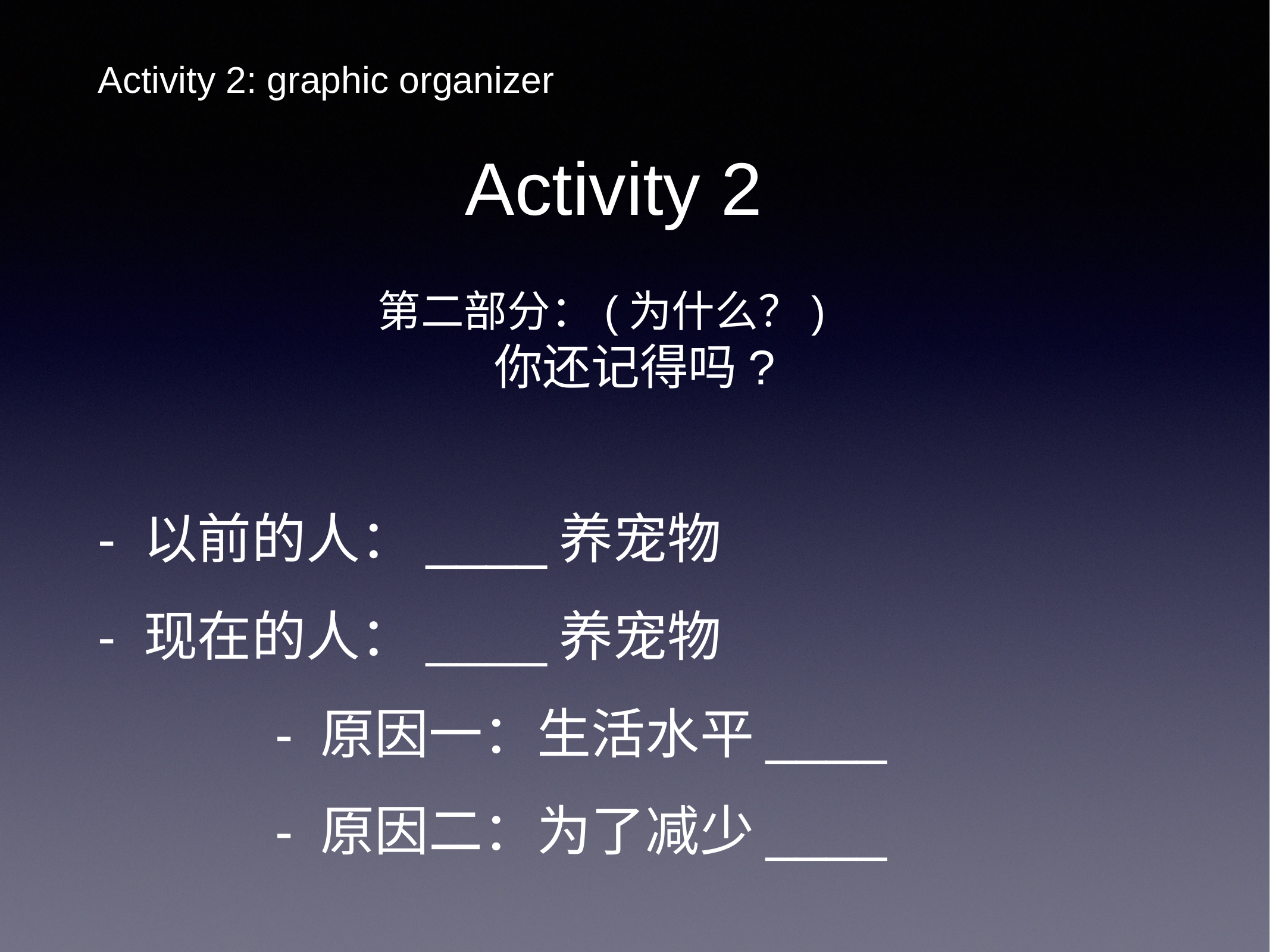

# Activity 2: graphic organizer

Activity 2
第二部分：(为什么？)
你还记得吗?

- 以前的人：____养宠物
- 现在的人：____养宠物
- 原因一：生活水平____
- 原因二：为了减少____